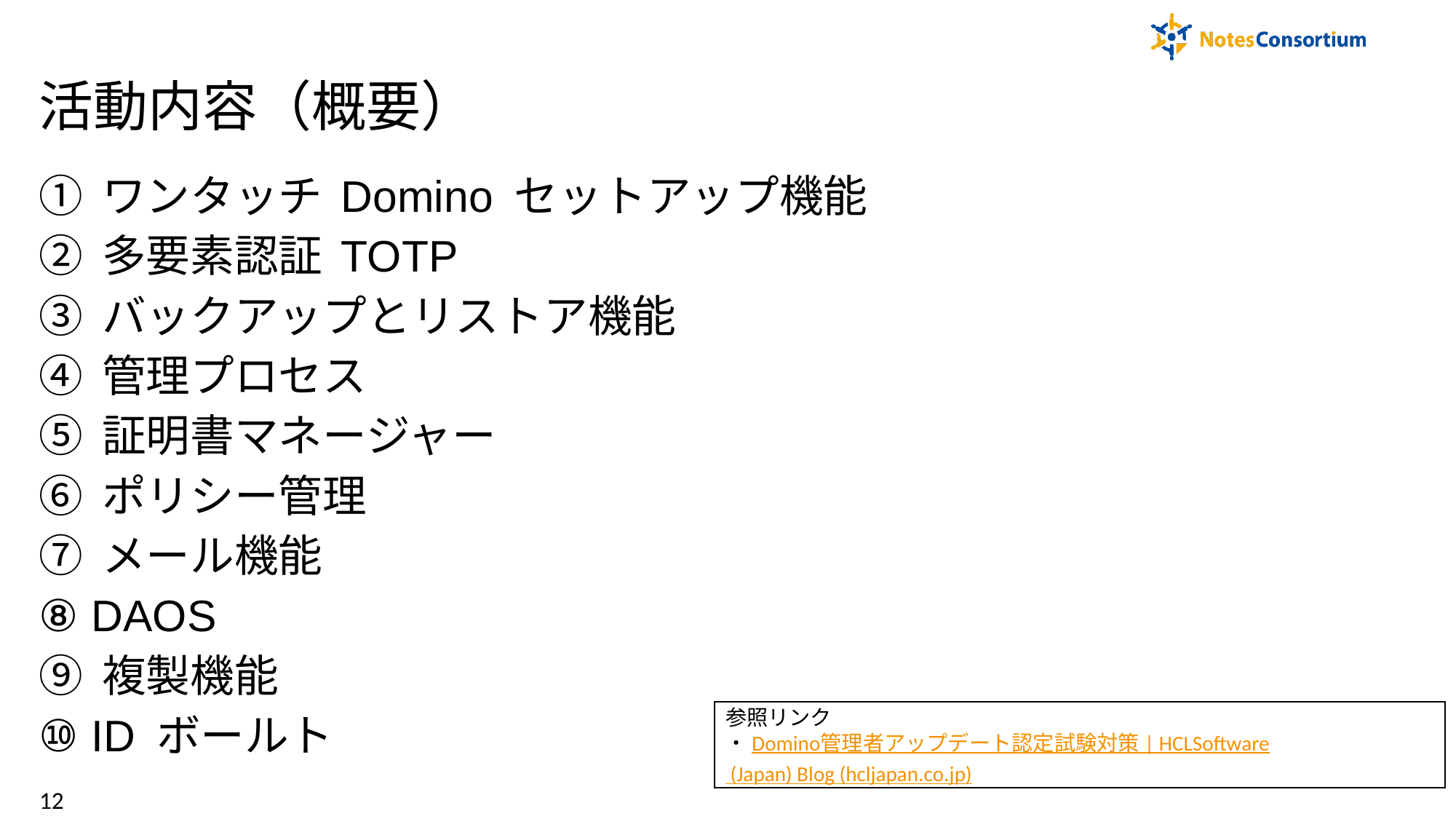

# 活動内容（概要）
① ワンタッチ Domino セットアップ機能
② 多要素認証 TOTP
③ バックアップとリストア機能
④ 管理プロセス
⑤ 証明書マネージャー
⑥ ポリシー管理
⑦ メール機能
⑧ DAOS
⑨ 複製機能
⑩ ID ボールト
参照リンク
・Domino管理者アップデート認定試験対策 | HCLSoftware (Japan) Blog (hcljapan.co.jp)
12